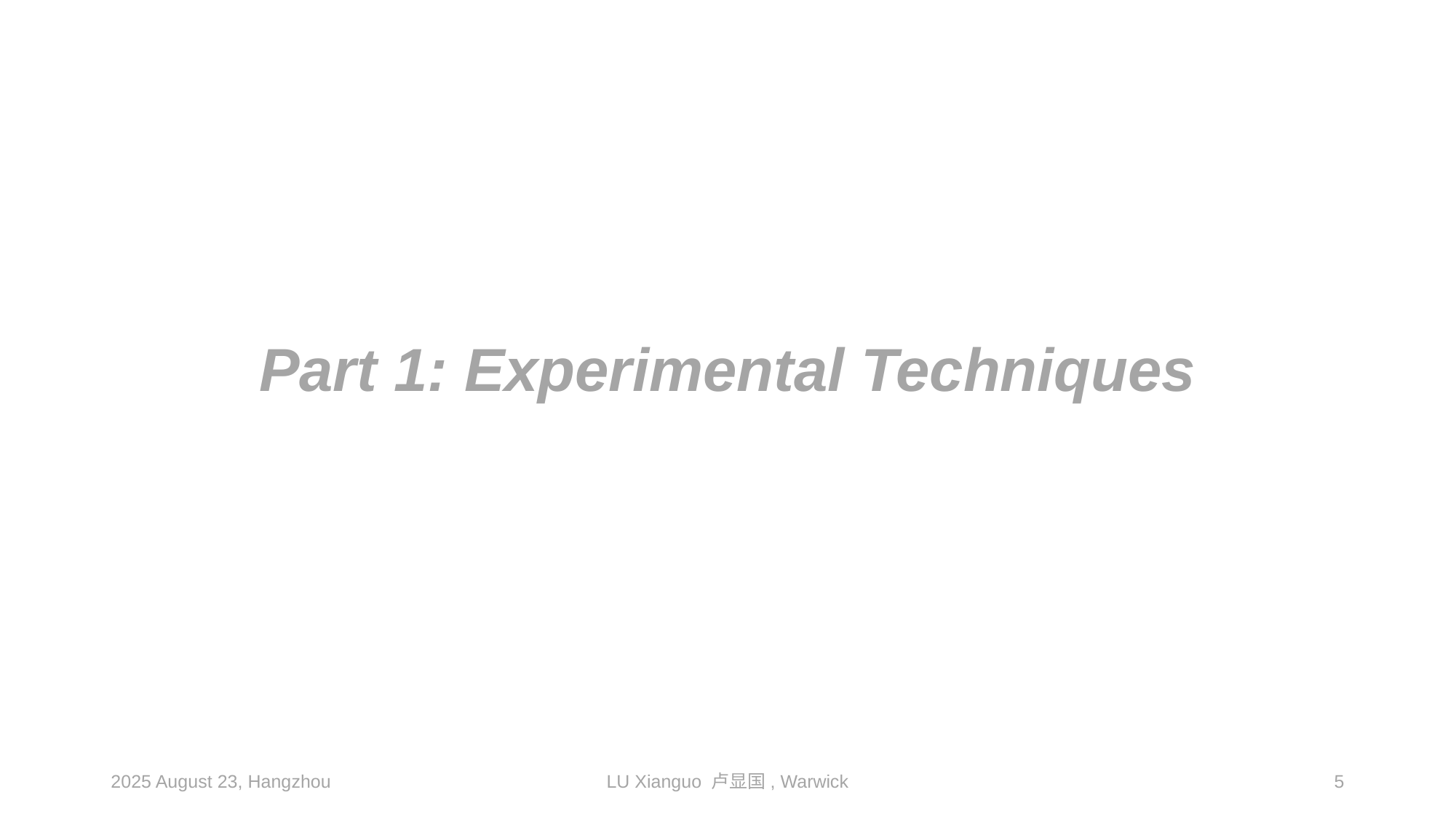

Part 1: Experimental Techniques
2025 August 23, Hangzhou
LU Xianguo 卢显国, Warwick
5